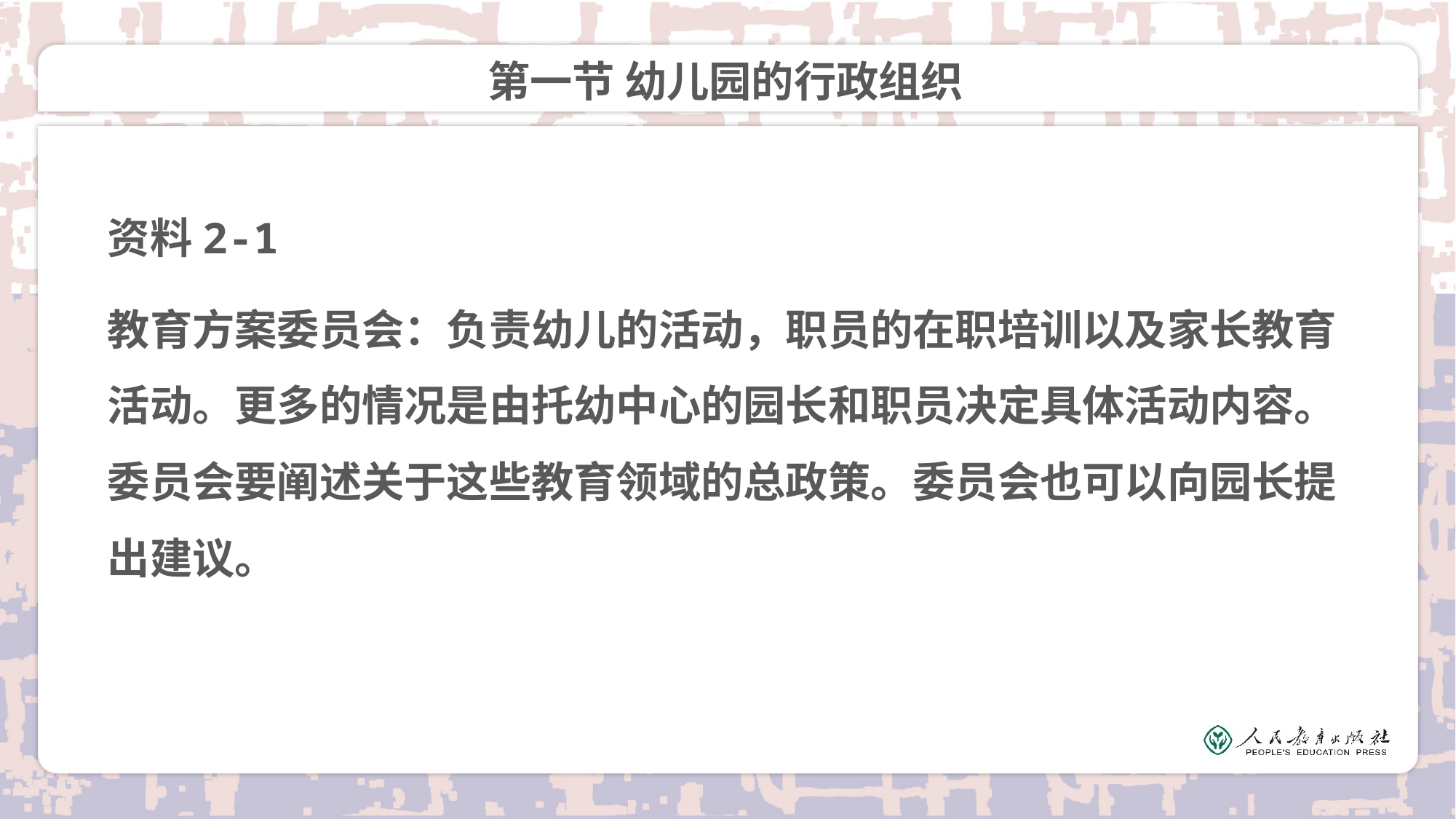

# 第一节 幼儿园的行政组织
资料2-1
教育方案委员会：负责幼儿的活动，职员的在职培训以及家长教育活动。更多的情况是由托幼中心的园长和职员决定具体活动内容。委员会要阐述关于这些教育领域的总政策。委员会也可以向园长提出建议。